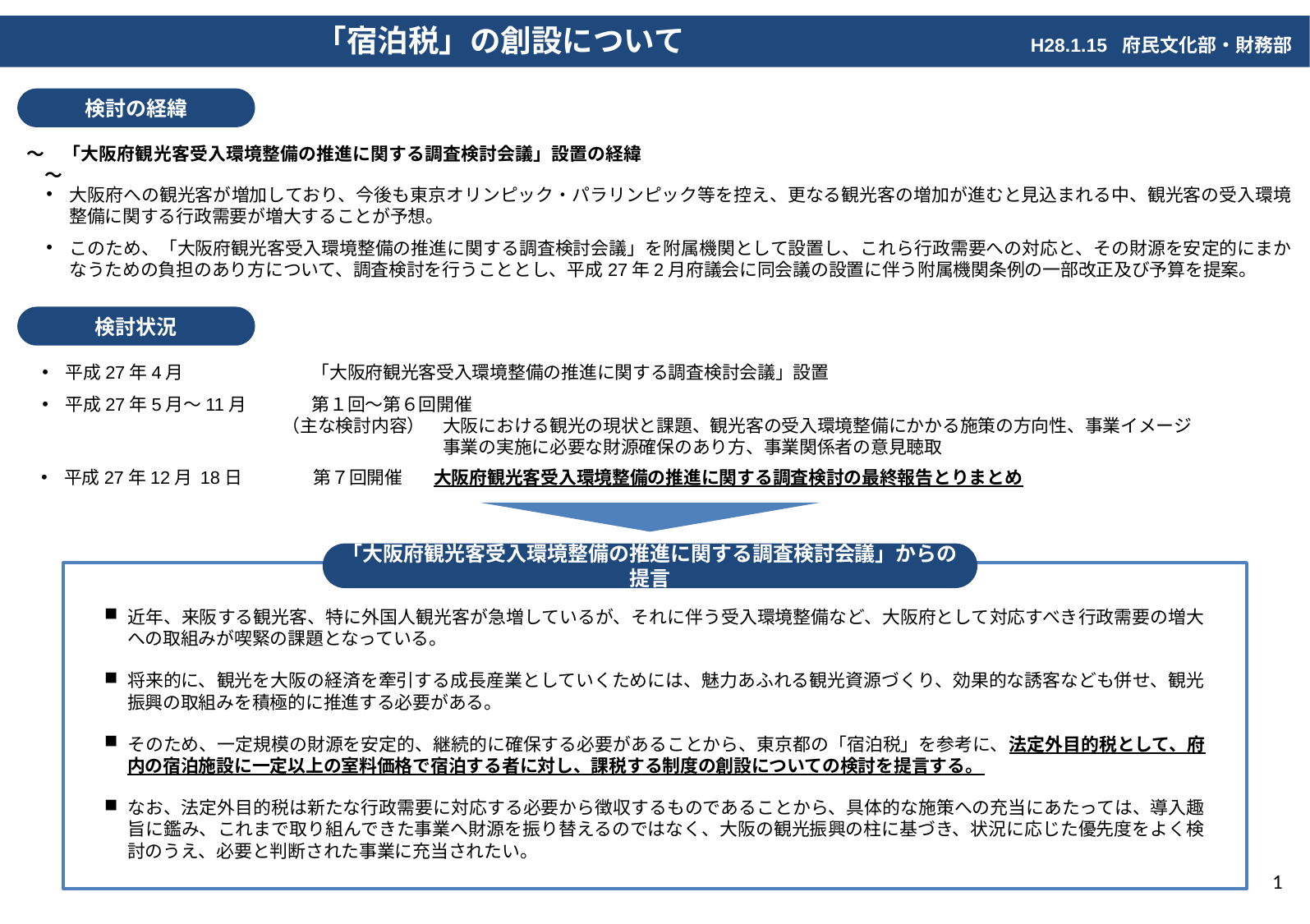

「宿泊税」の創設について　　　　　　　　　　　H28.1.15  府民文化部・財務部
検討の経緯
～　「大阪府観光客受入環境整備の推進に関する調査検討会議」設置の経緯　～
大阪府への観光客が増加しており、今後も東京オリンピック・パラリンピック等を控え、更なる観光客の増加が進むと見込まれる中、観光客の受入環境整備に関する行政需要が増大することが予想。
このため、「大阪府観光客受入環境整備の推進に関する調査検討会議」を附属機関として設置し、これら行政需要への対応と、その財源を安定的にまかなうための負担のあり方について、調査検討を行うこととし、平成27年2月府議会に同会議の設置に伴う附属機関条例の一部改正及び予算を提案。
検討状況
平成27年4月　	「大阪府観光客受入環境整備の推進に関する調査検討会議」設置
平成27年5月～11月	第１回～第６回開催
　　　　　　　　　　　　 （主な検討内容）　大阪における観光の現状と課題、観光客の受入環境整備にかかる施策の方向性、事業イメージ
　　　　　　　　　　　　 　　　　　　　　　事業の実施に必要な財源確保のあり方、事業関係者の意見聴取
平成27年12月 18日　　　　第７回開催	大阪府観光客受入環境整備の推進に関する調査検討の最終報告とりまとめ

「大阪府観光客受入環境整備の推進に関する調査検討会議」からの提言

近年、来阪する観光客、特に外国人観光客が急増しているが、それに伴う受入環境整備など、大阪府として対応すべき行政需要の増大への取組みが喫緊の課題となっている。
将来的に、観光を大阪の経済を牽引する成長産業としていくためには、魅力あふれる観光資源づくり、効果的な誘客なども併せ、観光振興の取組みを積極的に推進する必要がある。
そのため、一定規模の財源を安定的、継続的に確保する必要があることから、東京都の「宿泊税」を参考に、法定外目的税として、府内の宿泊施設に一定以上の室料価格で宿泊する者に対し、課税する制度の創設についての検討を提言する。
なお、法定外目的税は新たな行政需要に対応する必要から徴収するものであることから、具体的な施策への充当にあたっては、導入趣旨に鑑み、これまで取り組んできた事業へ財源を振り替えるのではなく、大阪の観光振興の柱に基づき、状況に応じた優先度をよく検討のうえ、必要と判断された事業に充当されたい。
1